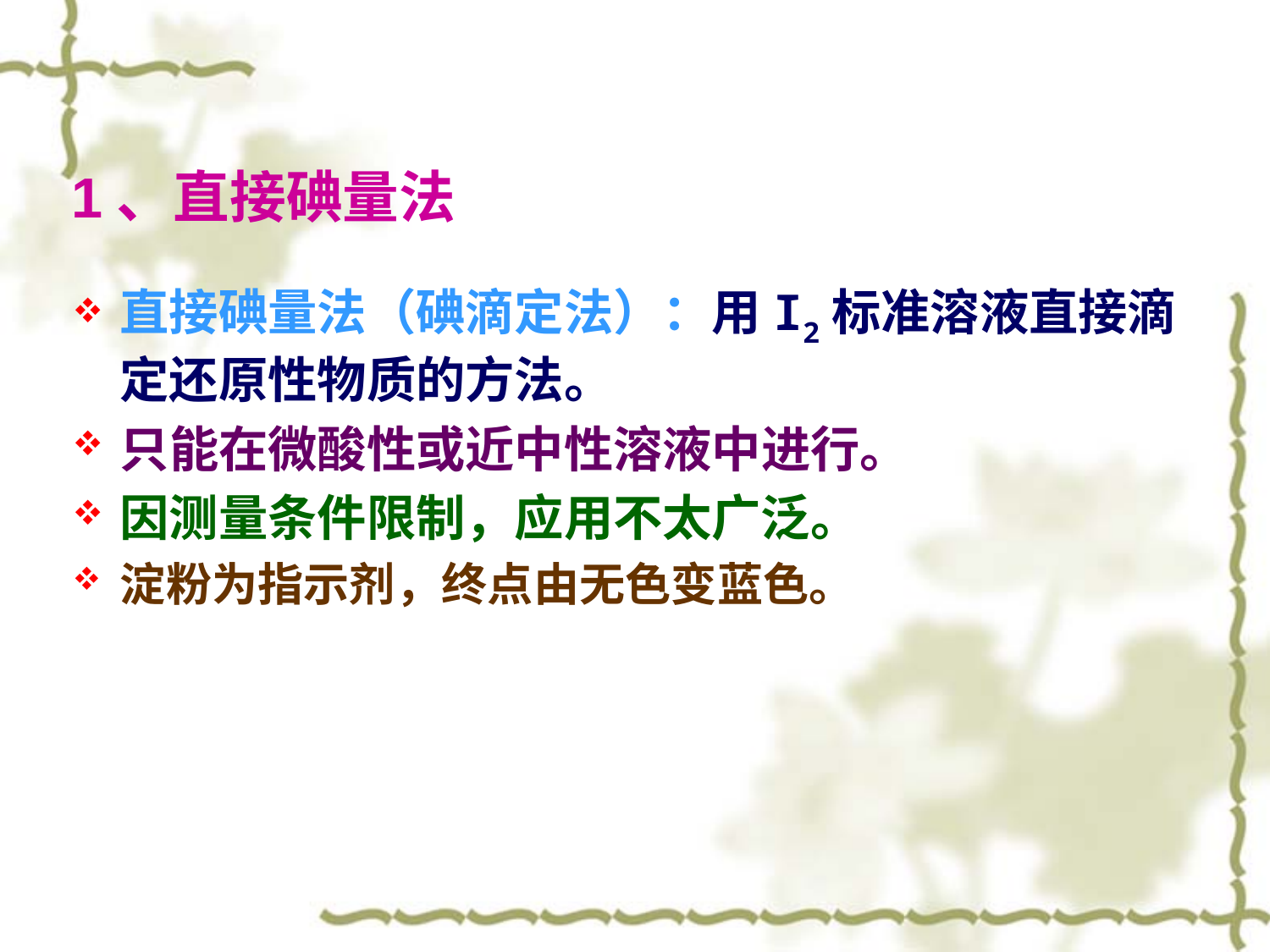

# 1、直接碘量法
直接碘量法（碘滴定法）：用I2标准溶液直接滴定还原性物质的方法。
只能在微酸性或近中性溶液中进行。
因测量条件限制，应用不太广泛。
淀粉为指示剂，终点由无色变蓝色。

14